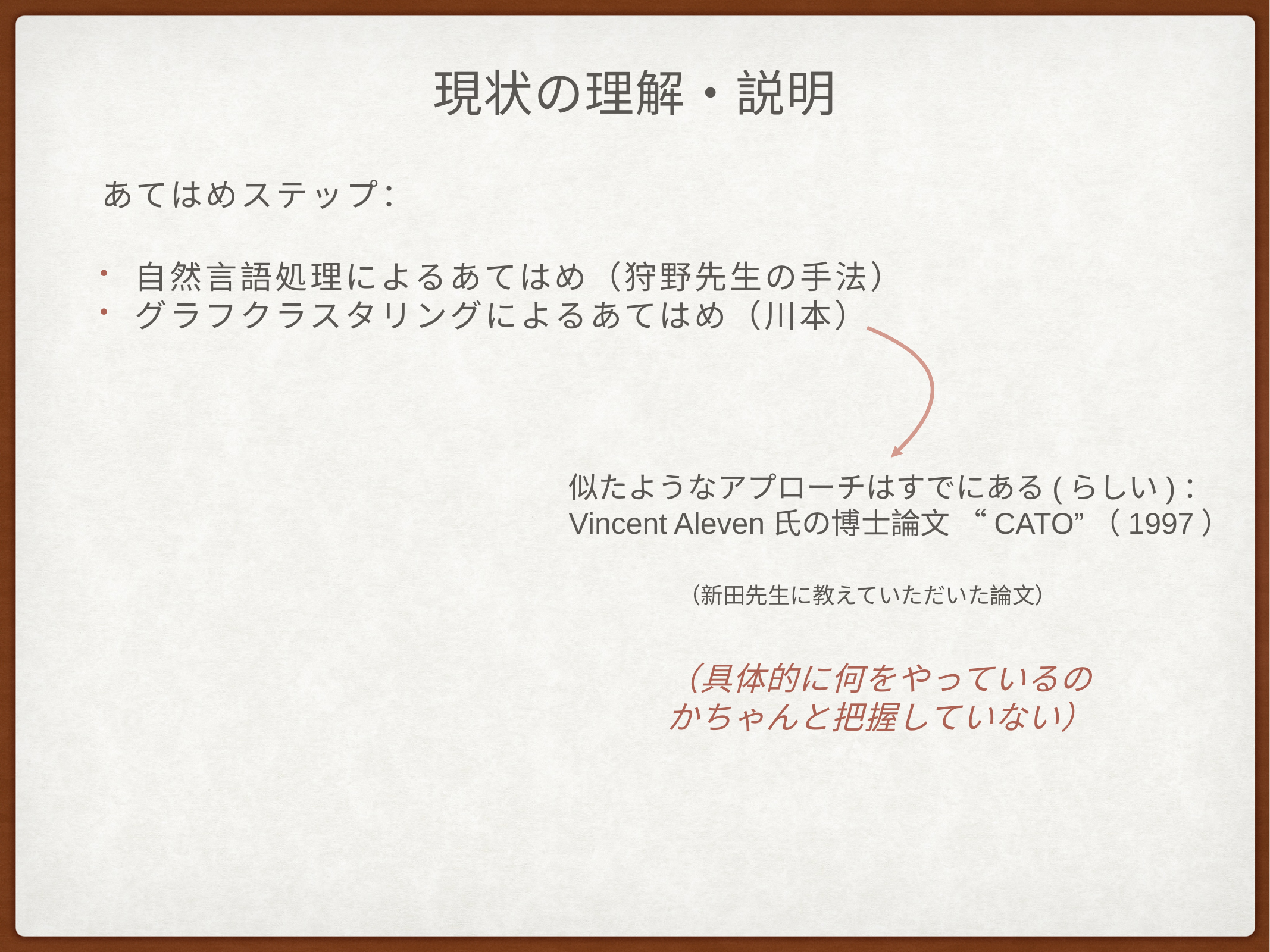

# 現状の理解・説明
あてはめステップ：
自然言語処理によるあてはめ（狩野先生の手法）
グラフクラスタリングによるあてはめ（川本）

似たようなアプローチはすでにある(らしい)：
Vincent Aleven氏の博士論文 “CATO”（1997）
（新田先生に教えていただいた論文）
（具体的に何をやっているのかちゃんと把握していない）